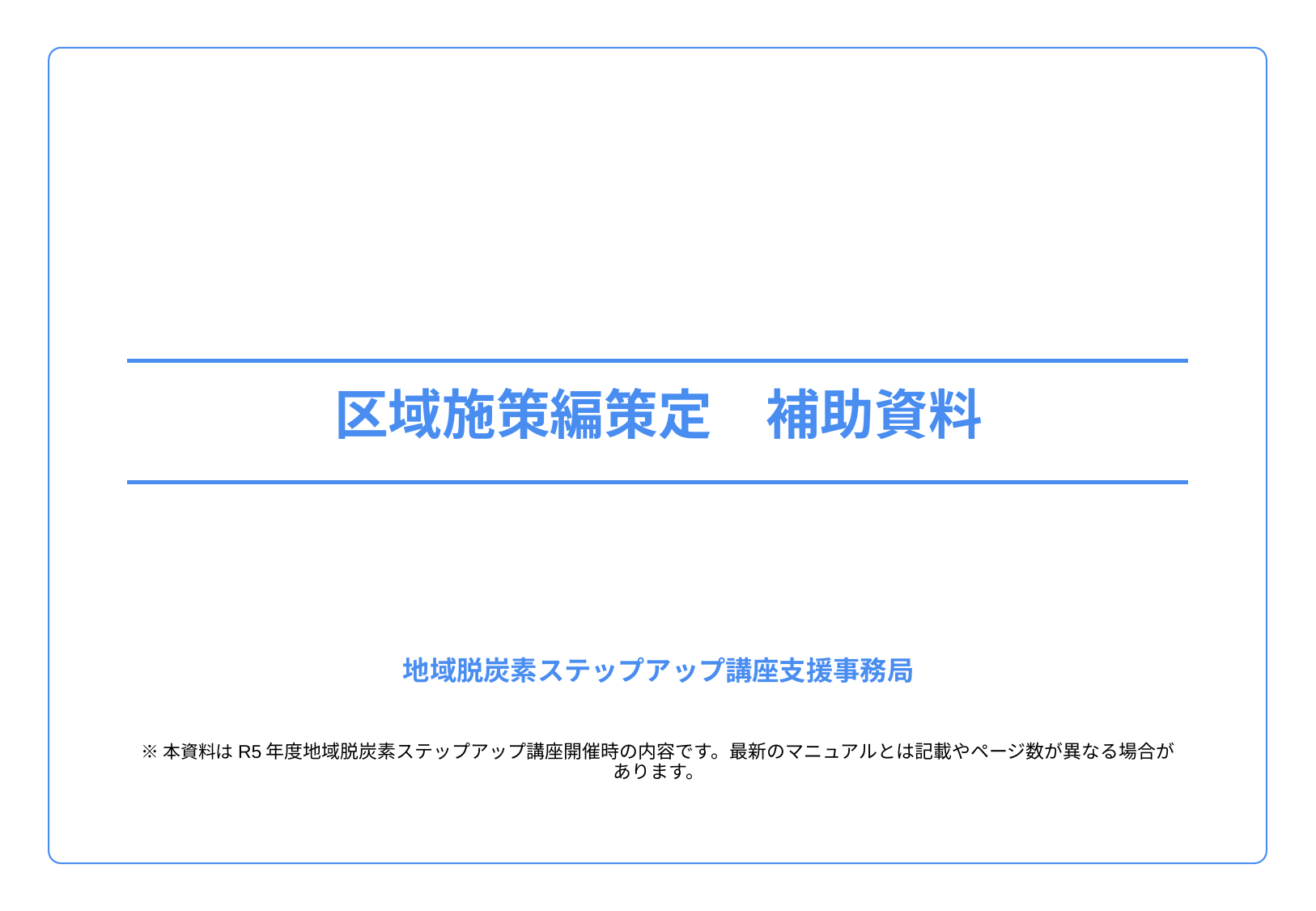

区域施策編策定　補助資料
地域脱炭素ステップアップ講座支援事務局

※本資料はR5年度地域脱炭素ステップアップ講座開催時の内容です。最新のマニュアルとは記載やページ数が異なる場合があります。